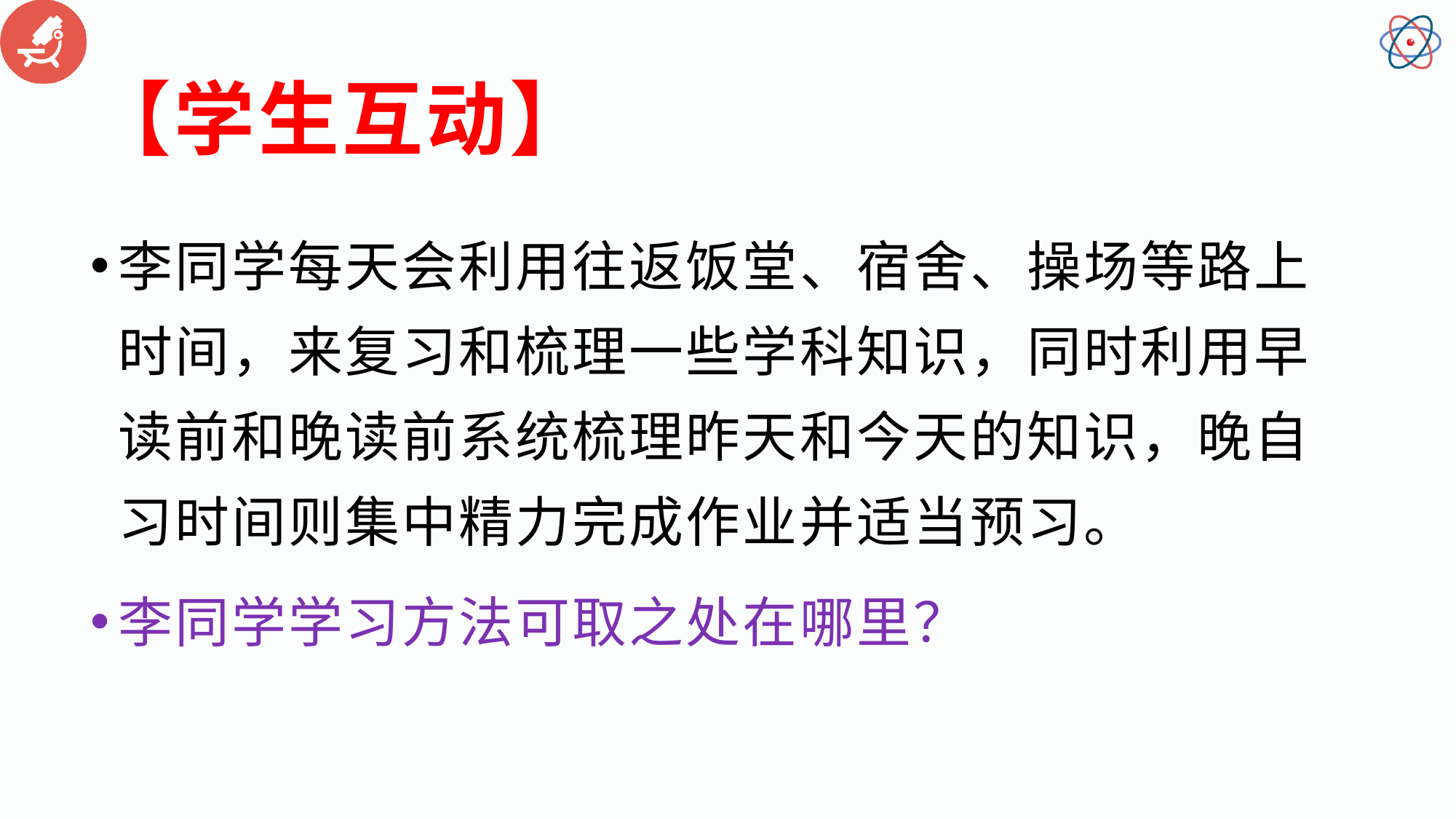

# 【学生互动】
李同学每天会利用往返饭堂、宿舍、操场等路上时间，来复习和梳理一些学科知识，同时利用早读前和晚读前系统梳理昨天和今天的知识，晚自习时间则集中精力完成作业并适当预习。
李同学学习方法可取之处在哪里？